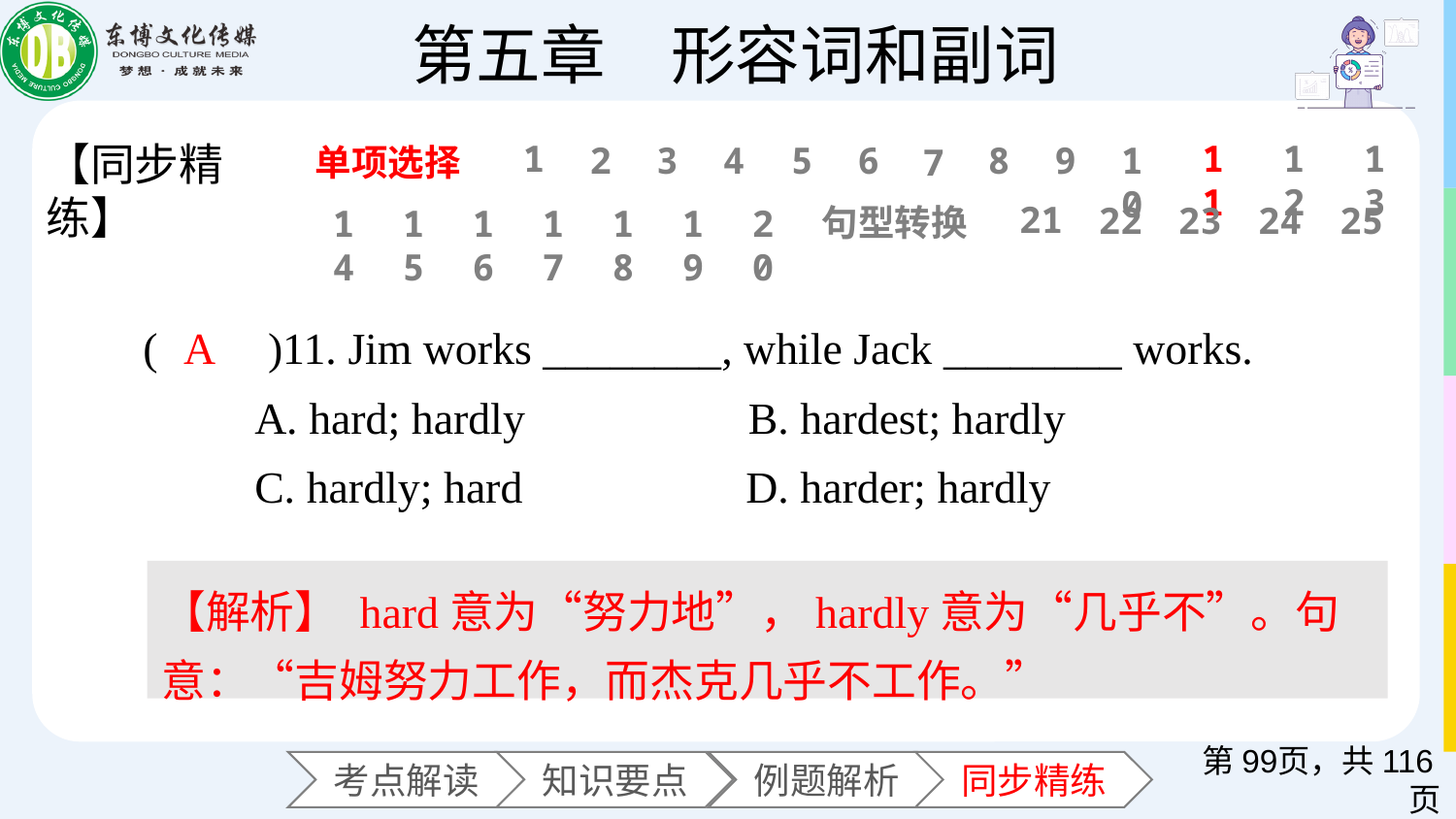

11
12
13
1
【同步精练】
6
2
3
4
5
8
9
10
7
单项选择
21
22
23
24
25
句型转换
14
15
16
17
18
19
20
(　　)11. Jim works ________, while Jack ________ works.
          A. hard; hardly                    B. hardest; hardly
          C. hardly; hard                    D. harder; hardly
A
【解析】 hard意为“努力地”，hardly意为“几乎不”。句意：“吉姆努力工作，而杰克几乎不工作。”
第99页，共116页